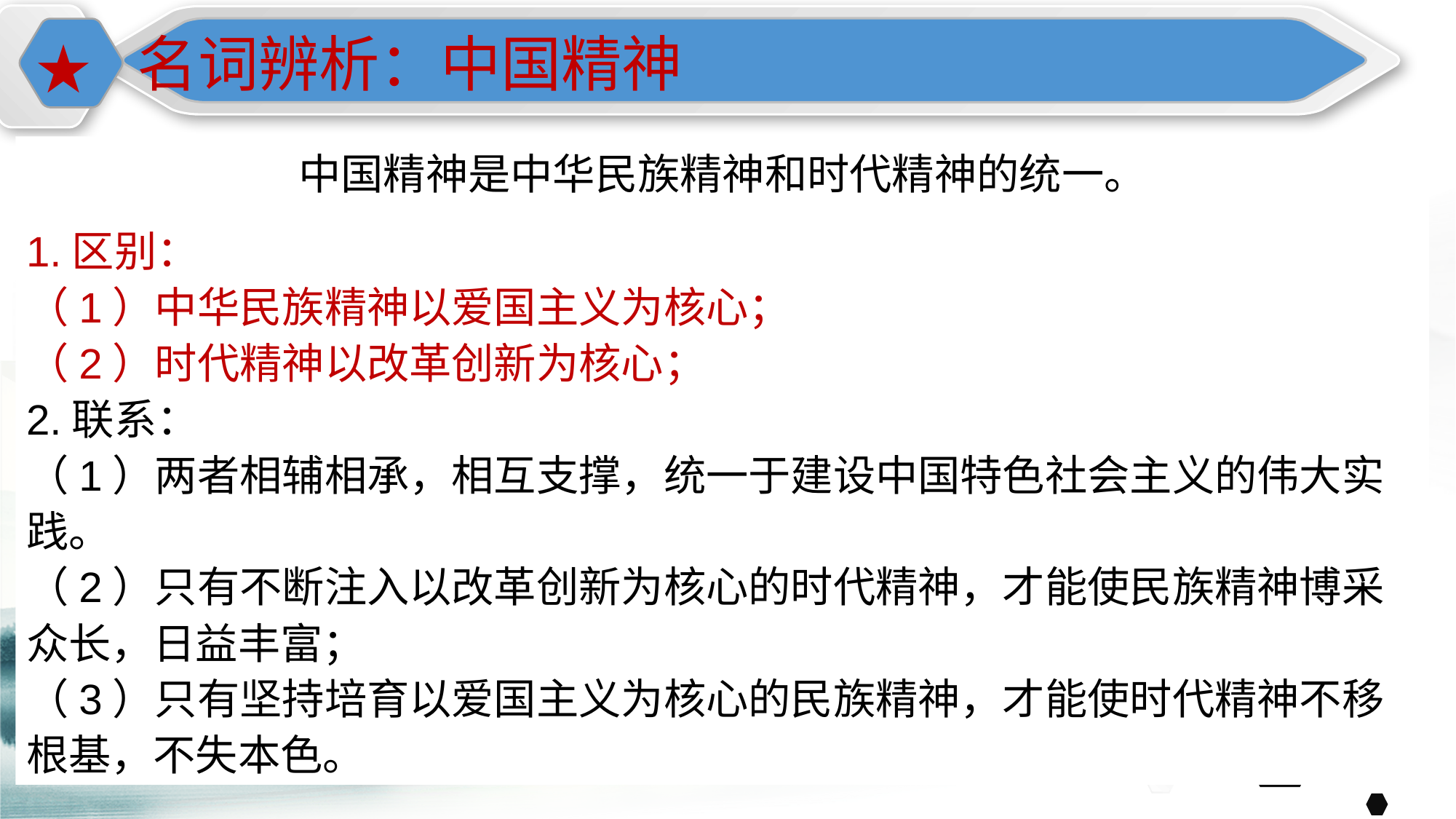

★

名词辨析：中国精神
中国精神是中华民族精神和时代精神的统一。
1.区别：
（1）中华民族精神以爱国主义为核心；
（2）时代精神以改革创新为核心；
2.联系：
（1）两者相辅相承，相互支撑，统一于建设中国特色社会主义的伟大实践。
（2）只有不断注入以改革创新为核心的时代精神，才能使民族精神博采众长，日益丰富；
（3）只有坚持培育以爱国主义为核心的民族精神，才能使时代精神不移根基，不失本色。